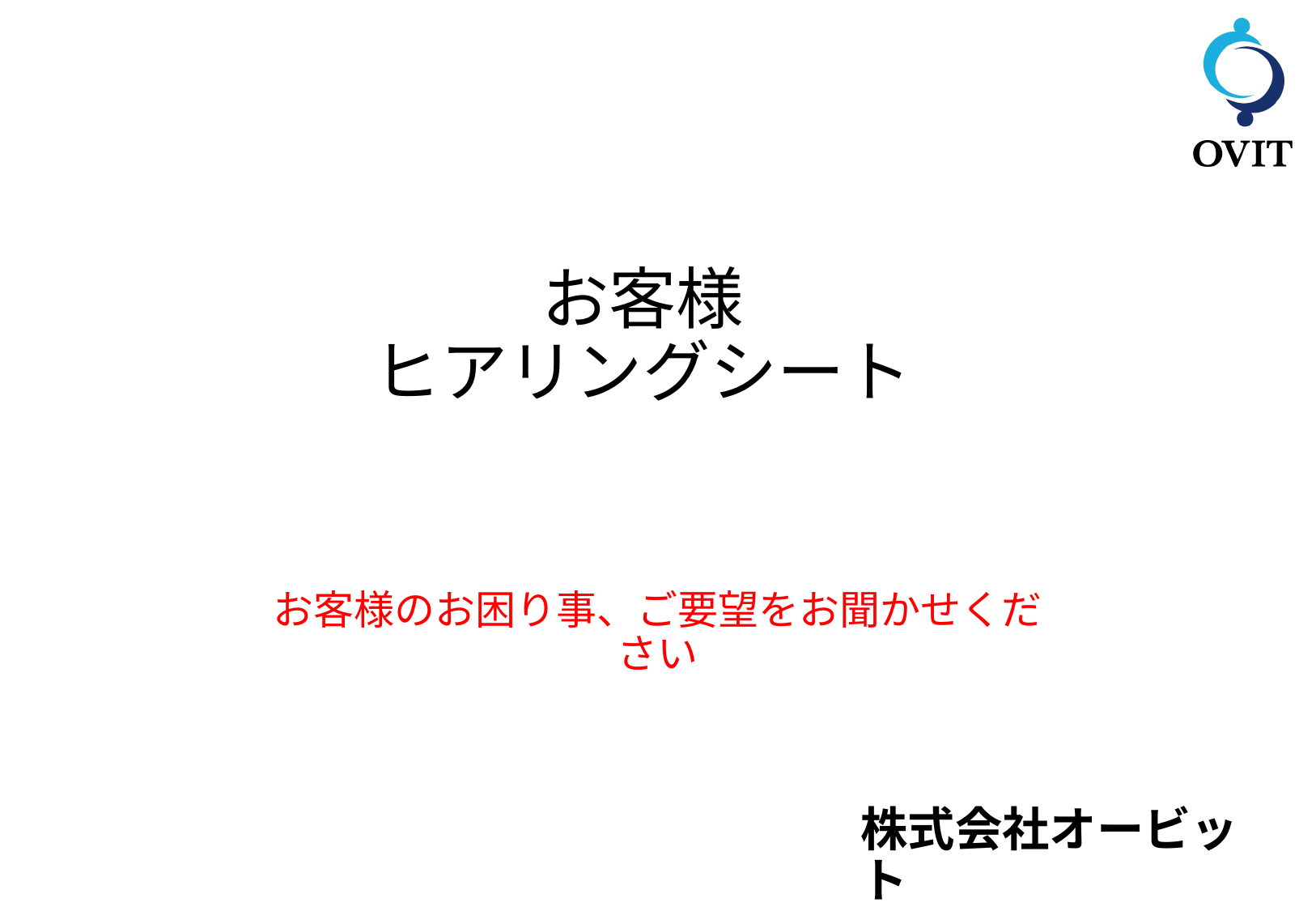

# お客様 ヒアリングシート
お客様のお困り事、ご要望をお聞かせください
株式会社オービット